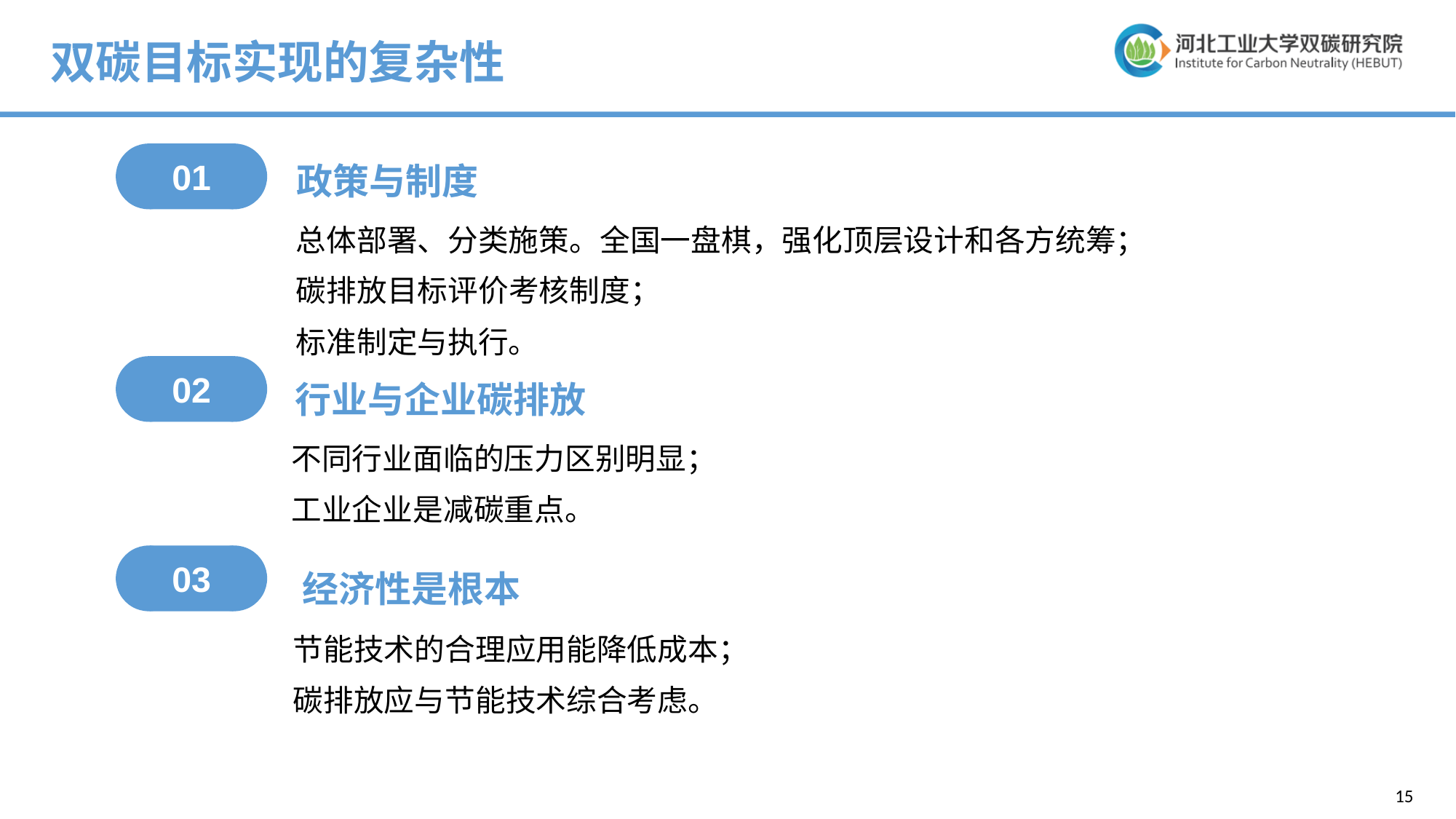

双碳目标实现的复杂性

政策与制度

01
总体部署、分类施策。全国一盘棋，强化顶层设计和各方统筹；
碳排放目标评价考核制度；
标准制定与执行。
行业与企业碳排放

02
不同行业面临的压力区别明显；
工业企业是减碳重点。
经济性是根本

03
节能技术的合理应用能降低成本；
碳排放应与节能技术综合考虑。
15